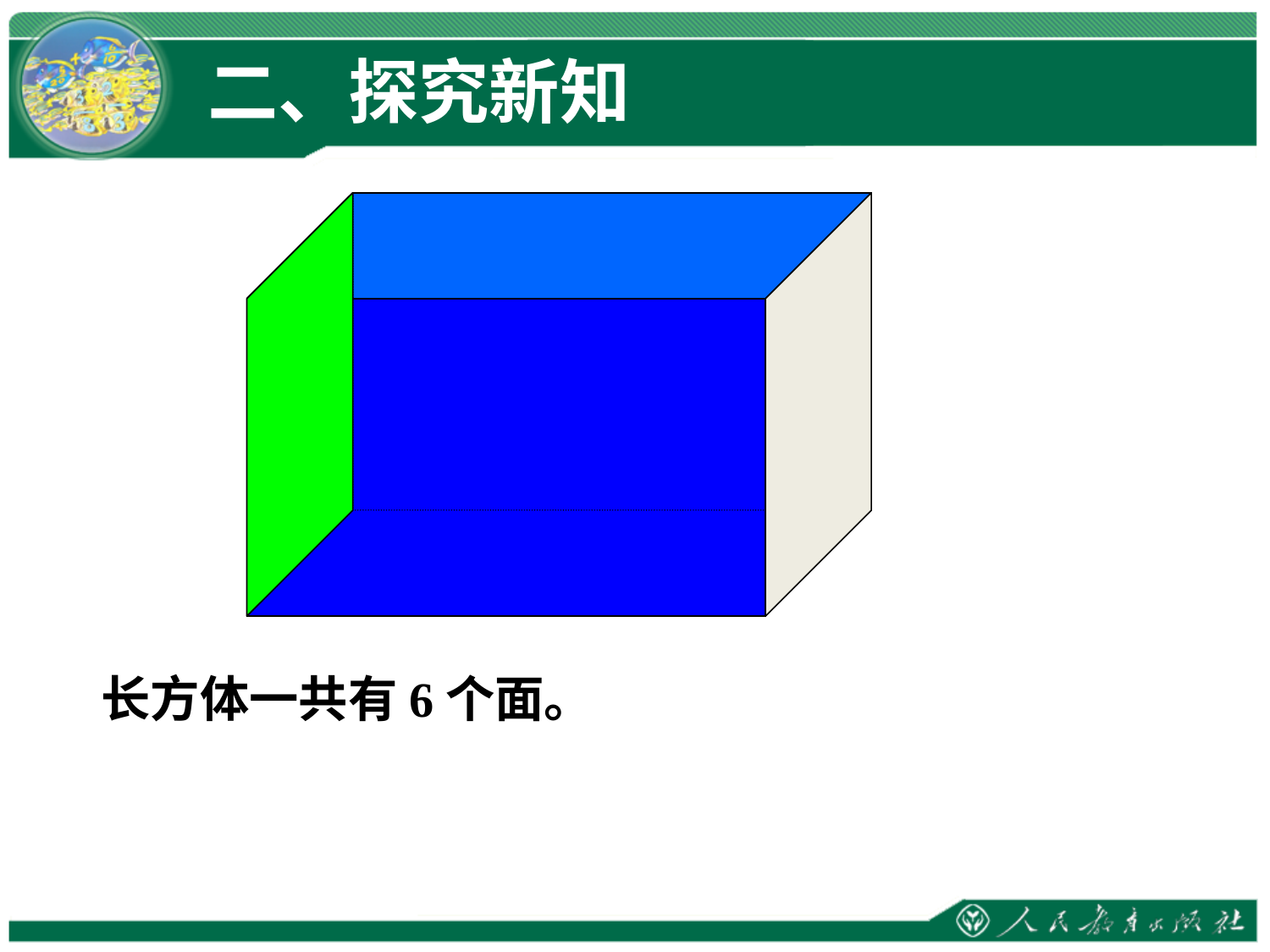

二、探究新知

长方体一共有6个面。
绿色圃中小学教育网http://www.Lspjy.com   绿色圃中学资源网http://cz.Lspjy.com
绿色圃中小学教育网http://www.Lspjy.com   绿色圃中学资源网http://cz.Lspjy.com